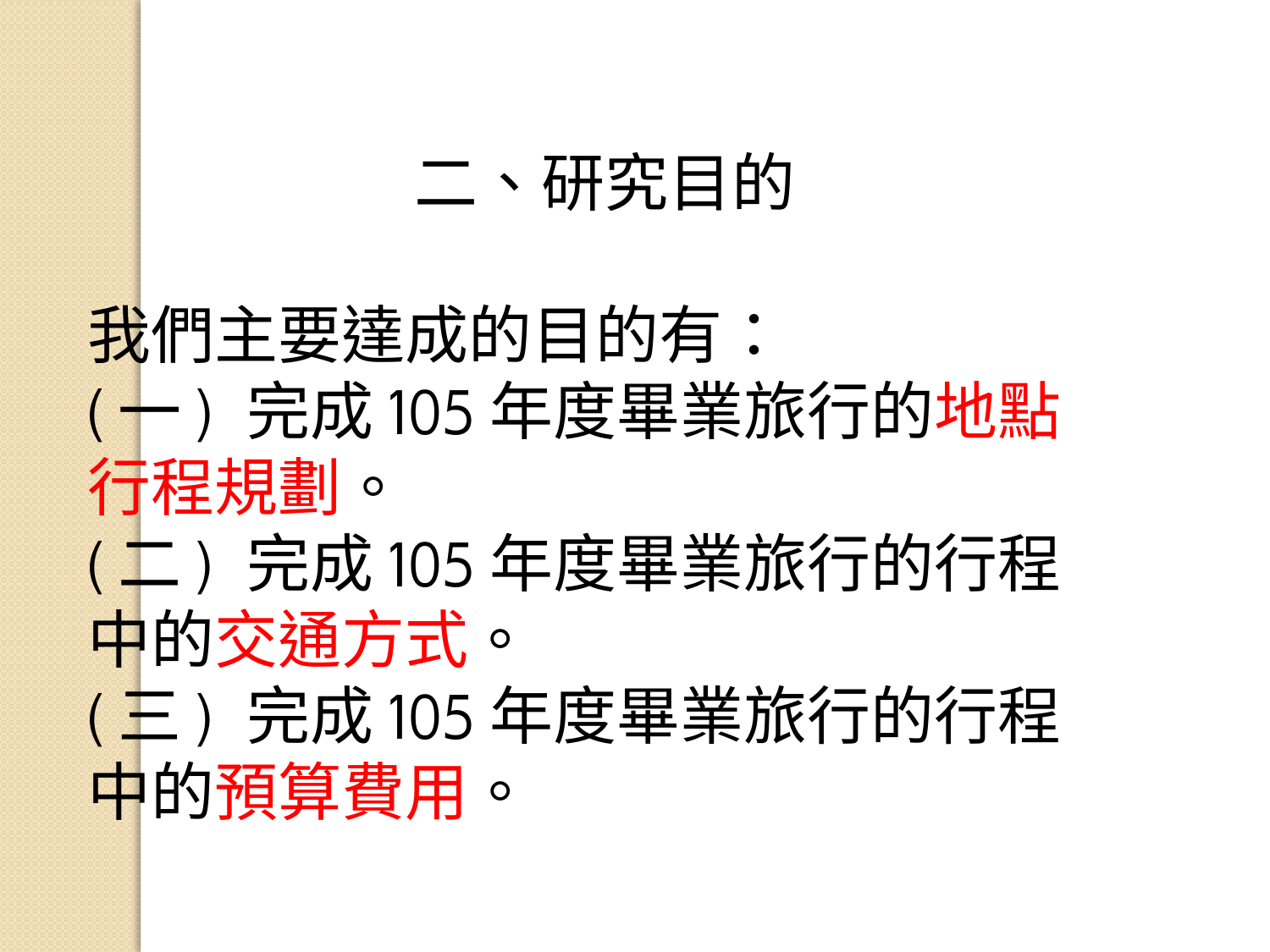

二、研究目的

我們主要達成的目的有：
(一) 完成105年度畢業旅行的地點行程規劃。
(二) 完成105年度畢業旅行的行程中的交通方式。
(三) 完成105年度畢業旅行的行程中的預算費用。